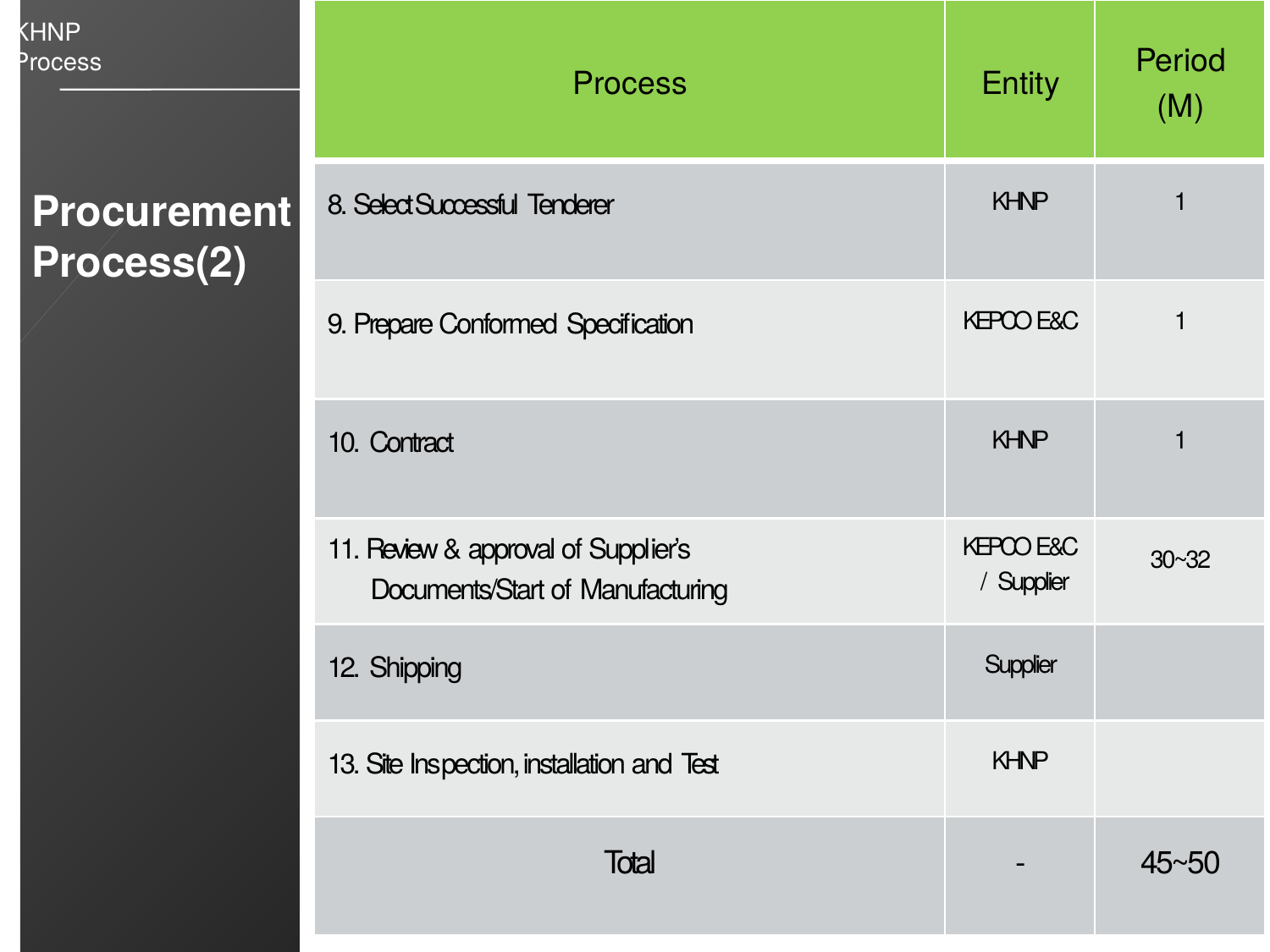

| Process | Entity | Period (M) |
| --- | --- | --- |
| 8. Select Successful Tenderer | KHNP | 1 |
| 9. Prepare Conformed Specification | KEPCO E&C | 1 |
| 10. Contract | KHNP | 1 |
| 11. Review & approval of Supplier’s Documents/Start of Manufacturing | KEPCO E&C / Supplier | 30~32 |
| 12. Shipping | Supplier |  |
| 13. Site Inspection, installation and Test | KHNP |  |
| Total | - | 45~50 |

2 Company Profile
2.1
조직도
[ 본사 ]
Procurement Process(2)
KHNP
Process